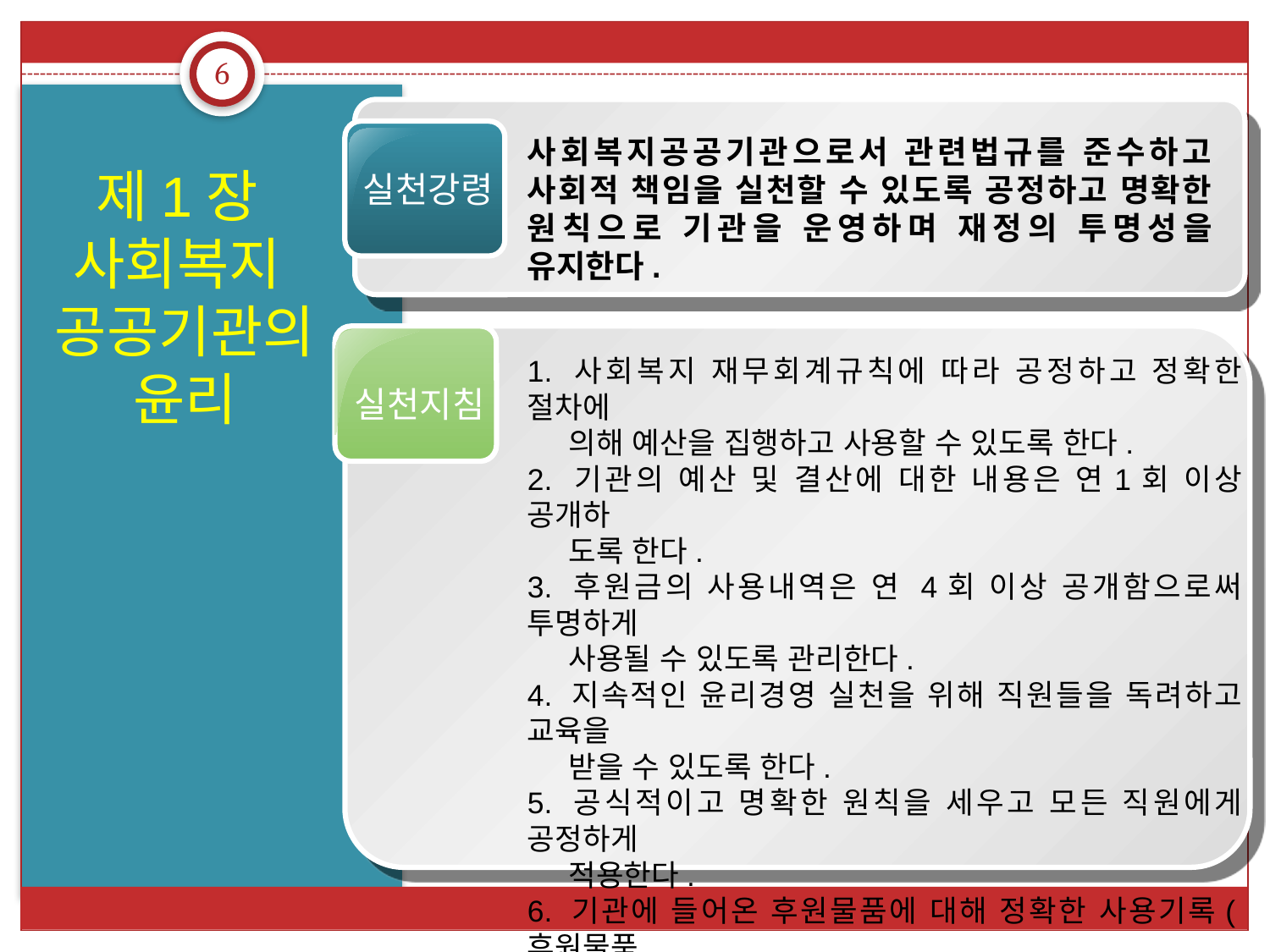

6

제1장
사회복지
공공기관의 윤리

사회복지공공기관으로서 관련법규를 준수하고 사회적 책임을 실천할 수 있도록 공정하고 명확한 원칙으로 기관을 운영하며 재정의 투명성을 유지한다.

실천강령

1. 사회복지 재무회계규칙에 따라 공정하고 정확한 절차에
    의해 예산을 집행하고 사용할 수 있도록 한다.
2. 기관의 예산 및 결산에 대한 내용은 연1회 이상 공개하
    도록 한다.
3. 후원금의 사용내역은 연 4회 이상 공개함으로써 투명하게
    사용될 수 있도록 관리한다.
4. 지속적인 윤리경영 실천을 위해 직원들을 독려하고 교육을
    받을 수 있도록 한다.
5. 공식적이고 명확한 원칙을 세우고 모든 직원에게 공정하게
    적용한다.
6. 기관에 들어온 후원물품에 대해 정확한 사용기록(후원물품
    대장기록)을 통해 관리한다.
7. 기관 내 물품을 아끼고 재활용이 가능한 물품의 재사용율을
    높임으로써 환경개선과 물자절약에 힘을 쓴다.

실천지침